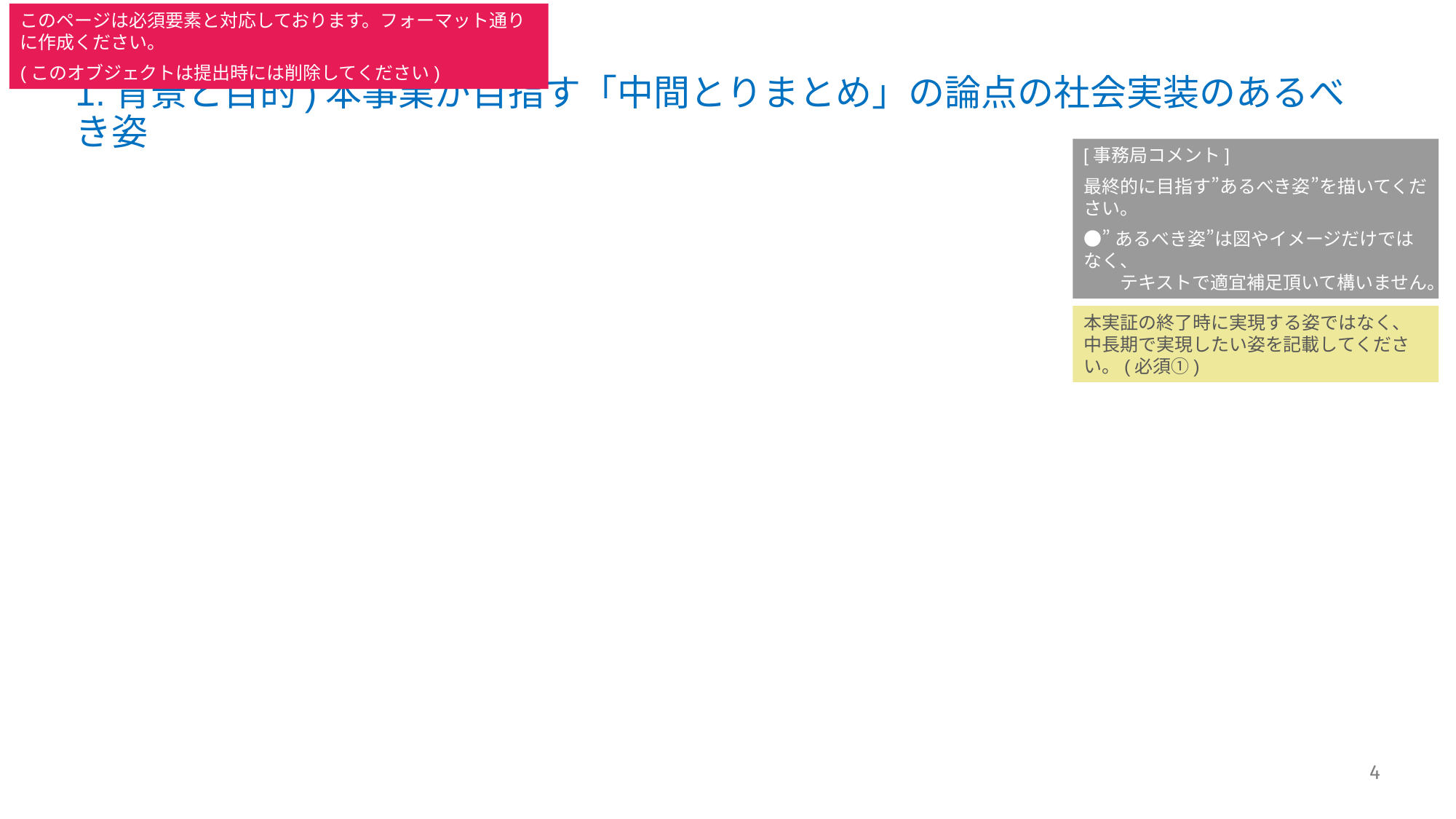

このページは必須要素と対応しております。フォーマット通りに作成ください。
(このオブジェクトは提出時には削除してください)
# 1.背景と目的)本事業が目指す「中間とりまとめ」の論点の社会実装のあるべき姿
[事務局コメント]
最終的に目指す”あるべき姿”を描いてください。
●”あるべき姿”は図やイメージだけではなく、
　　テキストで適宜補足頂いて構いません。
本実証の終了時に実現する姿ではなく、
中長期で実現したい姿を記載してください。(必須①)